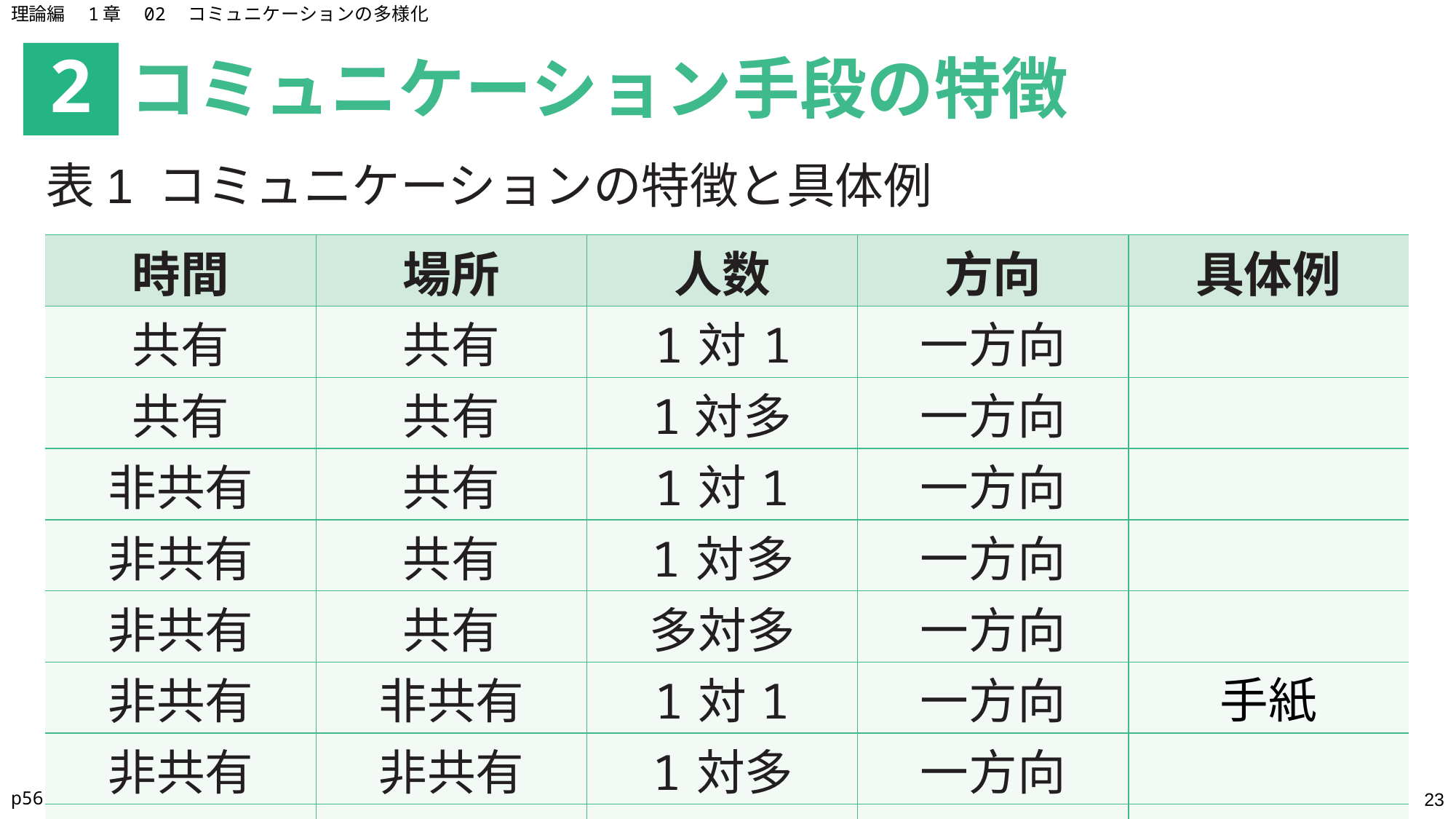

理論編　1章　02　コミュニケーションの多様化
コミュニケーション手段の特徴
2
表1 コミュニケーションの特徴と具体例
| 時間 | 場所 | 人数 | 方向 | 具体例 |
| --- | --- | --- | --- | --- |
| 共有 | 共有 | 1対1 | 一方向 |  |
| 共有 | 共有 | 1対多 | 一方向 |  |
| 非共有 | 共有 | 1対1 | 一方向 |  |
| 非共有 | 共有 | 1対多 | 一方向 |  |
| 非共有 | 共有 | 多対多 | 一方向 |  |
| 非共有 | 非共有 | 1対1 | 一方向 | 手紙 |
| 非共有 | 非共有 | 1対多 | 一方向 |  |
| 非共有 | 非共有 | 多対多 | 一方向 |  |
p56
23